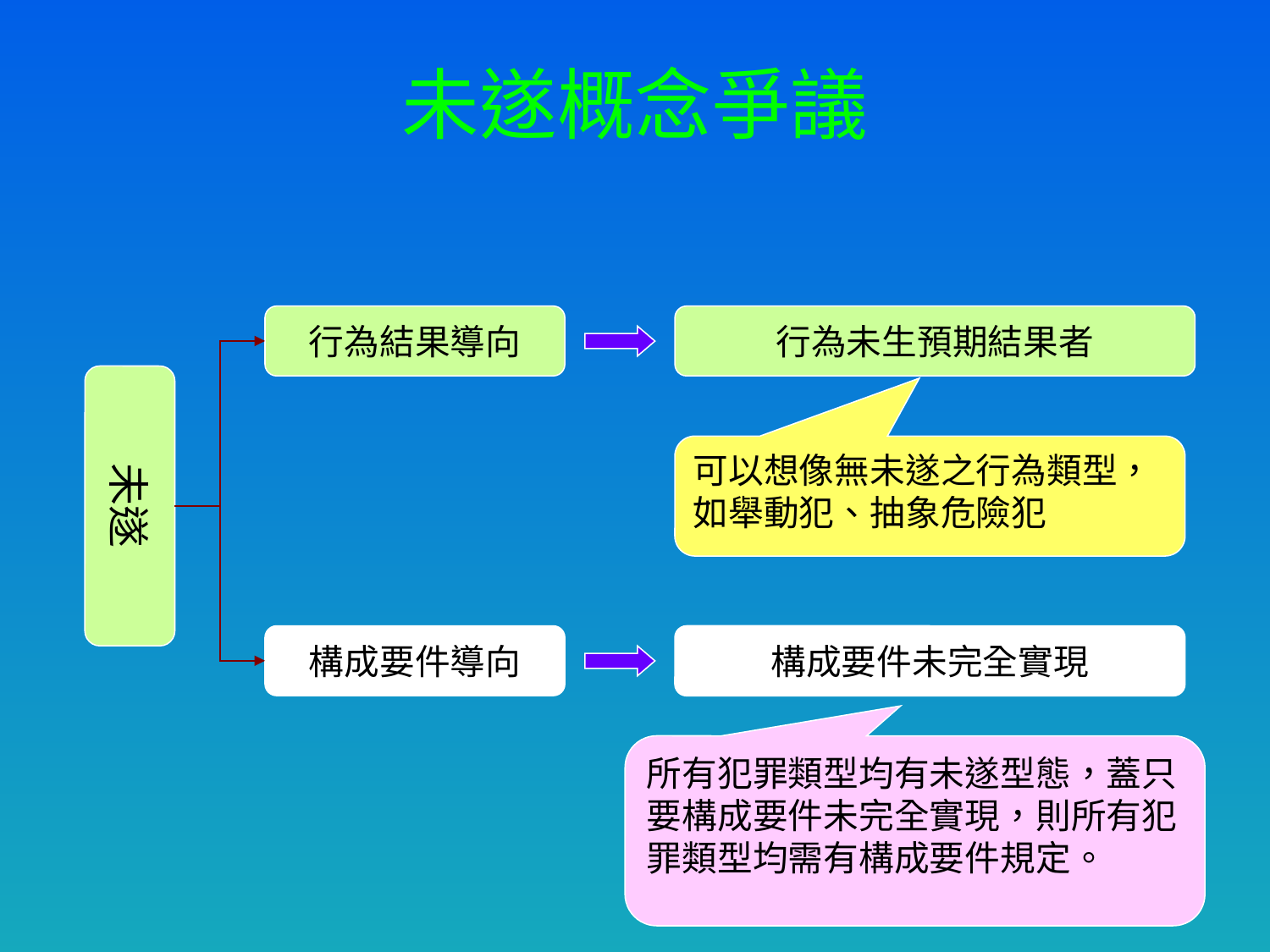

# 未遂概念爭議
行為結果導向
行為未生預期結果者

未遂
可以想像無未遂之行為類型，如舉動犯、抽象危險犯
構成要件導向
構成要件未完全實現

所有犯罪類型均有未遂型態，蓋只要構成要件未完全實現，則所有犯罪類型均需有構成要件規定。